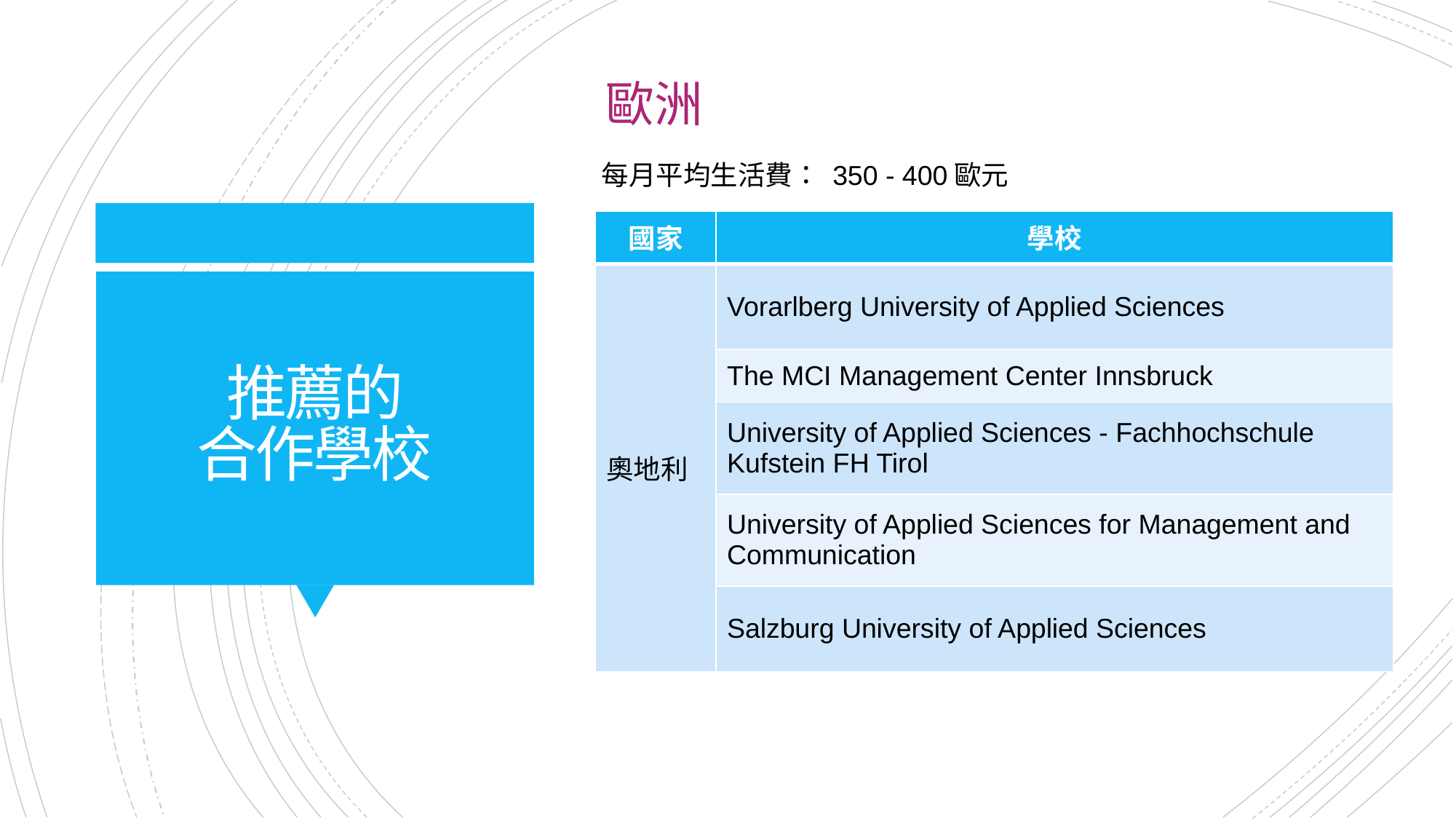

歐洲
每月平均生活費： 350 - 400歐元
| 國家 | 學校 |
| --- | --- |
| 奧地利 | Vorarlberg University of Applied Sciences |
|  | The MCI Management Center Innsbruck |
|  | University of Applied Sciences - Fachhochschule Kufstein FH Tirol |
|  | University of Applied Sciences for Management and Communication |
|  | Salzburg University of Applied Sciences |
# 推薦的 合作學校